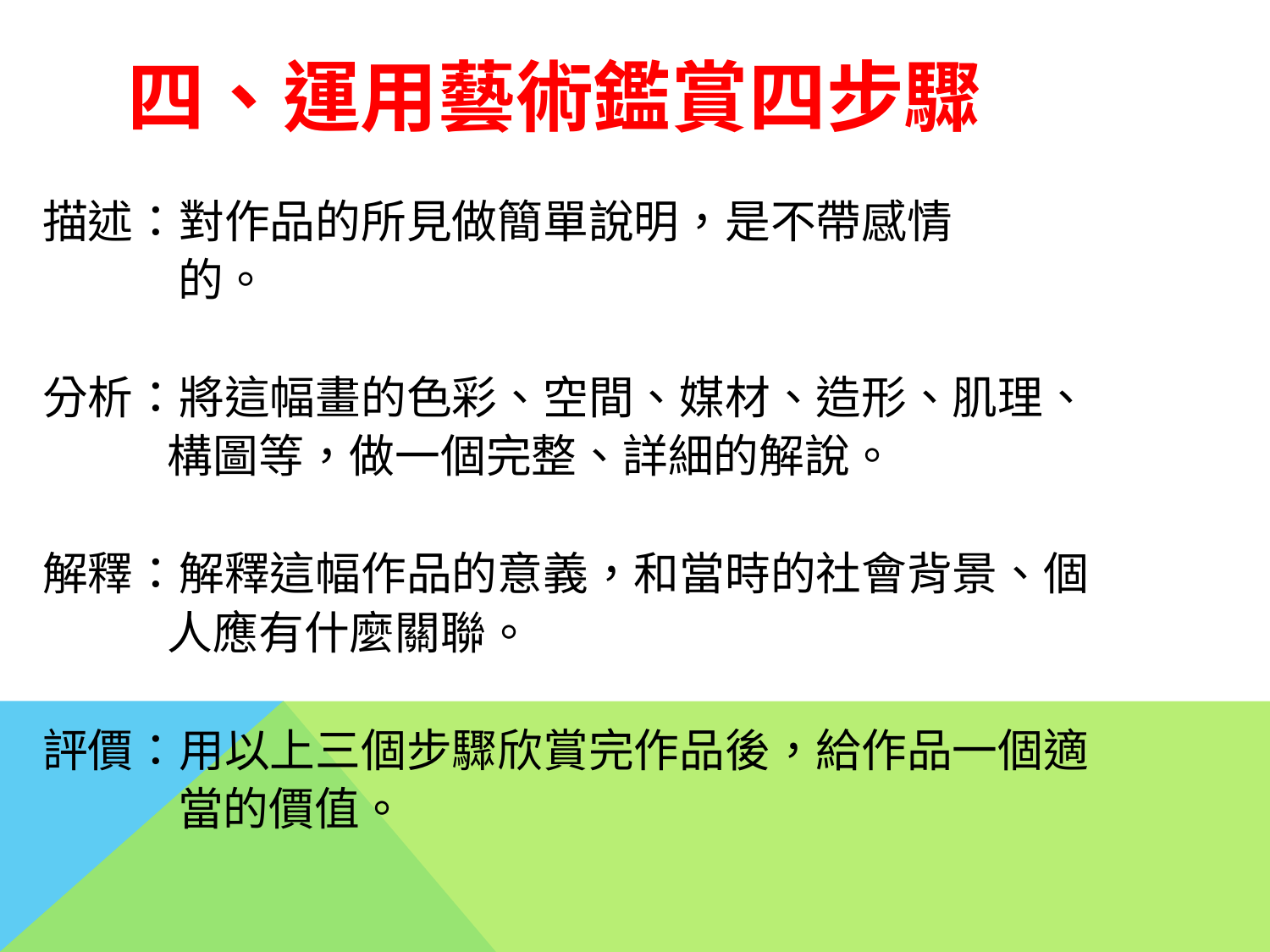

# 四、運用藝術鑑賞四步驟
描述：對作品的所見做簡單說明，是不帶感情
             的。

分析：將這幅畫的色彩、空間、媒材、造形、肌理、
            構圖等，做一個完整、詳細的解說。

解釋：解釋這幅作品的意義，和當時的社會背景、個
            人應有什麼關聯。

評價：用以上三個步驟欣賞完作品後，給作品一個適
             當的價值。